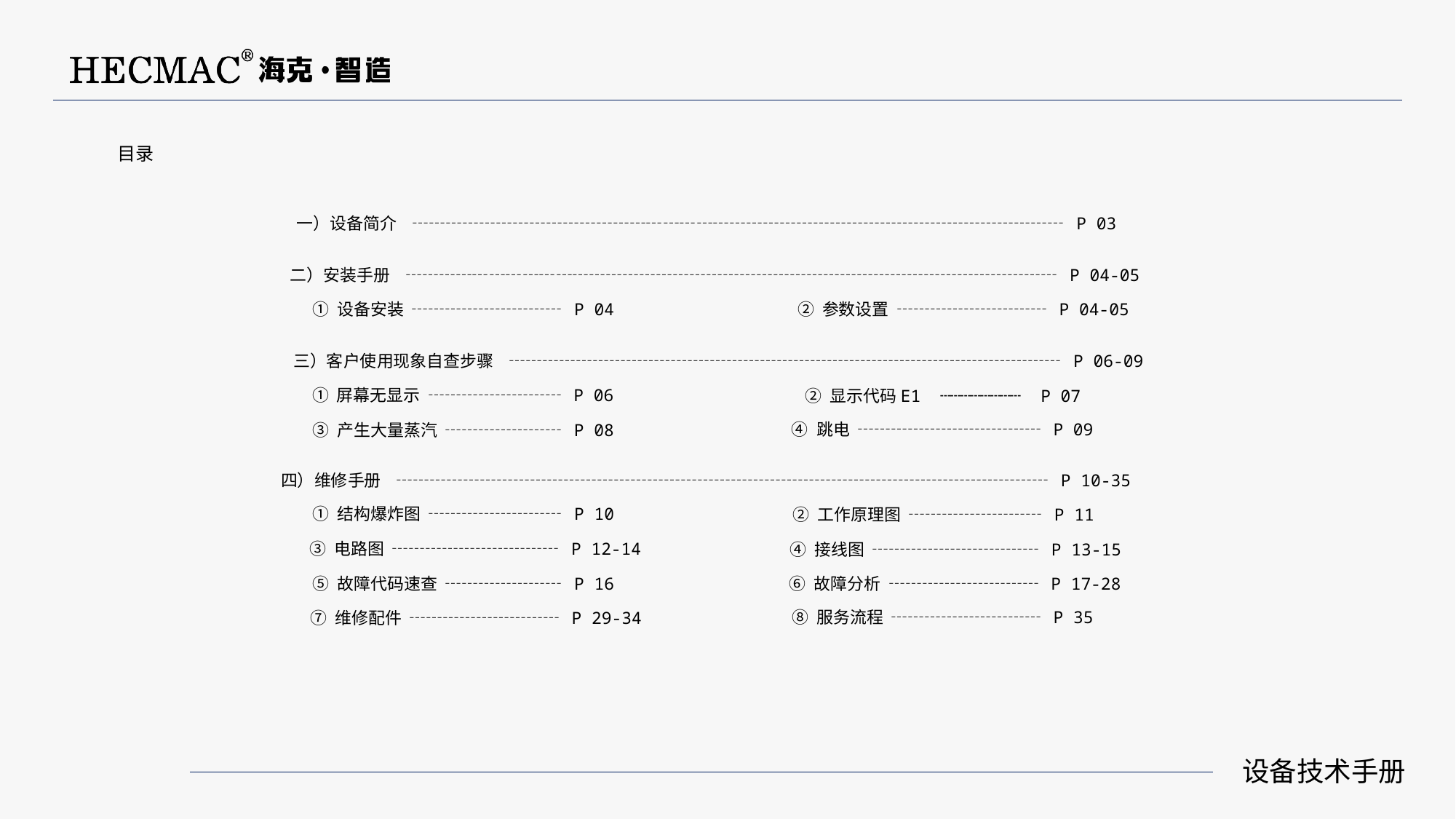

目录
一）设备简介    ┄┄┄┄┄┄┄┄┄┄┄┄┄┄┄┄┄┄┄┄┄┄┄┄┄┄┄┄┄┄┄┄┄┄┄┄┄┄┄  P 03
二）安装手册    ┄┄┄┄┄┄┄┄┄┄┄┄┄┄┄┄┄┄┄┄┄┄┄┄┄┄┄┄┄┄┄┄┄┄┄┄┄┄┄  P 04-05
      ② 参数设置  ┄┄┄┄┄┄┄┄┄  P 04-05
     ① 设备安装  ┄┄┄┄┄┄┄┄┄  P 04
三）客户使用现象自查步骤    ┄┄┄┄┄┄┄┄┄┄┄┄┄┄┄┄┄┄┄┄┄┄┄┄┄┄┄┄┄┄┄┄┄  P 06-09
     ① 屏幕无显示  ┄┄┄┄┄┄┄┄  P 06
       ② 显示代码E1  ┄┄┄┄┄┄┄┄  P 07
       ④ 跳电  ┄┄┄┄┄┄┄┄┄┄┄  P 09
     ③ 产生大量蒸汽  ┄┄┄┄┄┄┄  P 08
四）维修手册    ┄┄┄┄┄┄┄┄┄┄┄┄┄┄┄┄┄┄┄┄┄┄┄┄┄┄┄┄┄┄┄┄┄┄┄┄┄┄┄  P 10-35
     ① 结构爆炸图  ┄┄┄┄┄┄┄┄  P 10
       ② 工作原理图  ┄┄┄┄┄┄┄┄  P 11
     ③ 电路图  ┄┄┄┄┄┄┄┄┄┄  P 12-14
       ④ 接线图  ┄┄┄┄┄┄┄┄┄┄  P 13-15
     ⑤ 故障代码速查  ┄┄┄┄┄┄┄  P 16
       ⑥ 故障分析  ┄┄┄┄┄┄┄┄┄  P 17-28
       ⑧ 服务流程  ┄┄┄┄┄┄┄┄┄  P 35
     ⑦ 维修配件  ┄┄┄┄┄┄┄┄┄  P 29-34